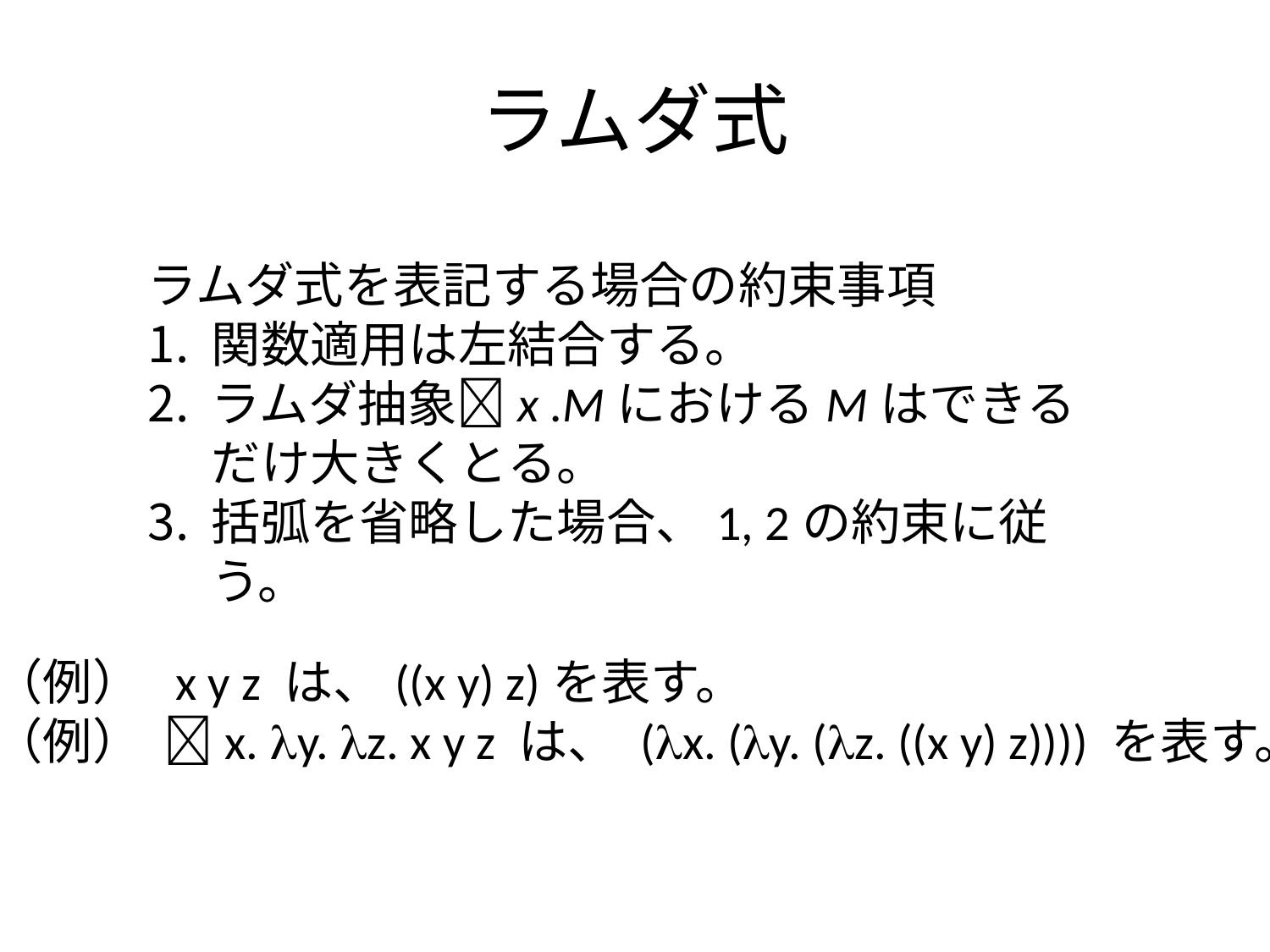

ラムダ式
ラムダ式を表記する場合の約束事項
関数適用は左結合する。
ラムダ抽象λx .MにおけるMはできるだけ大きくとる。
括弧を省略した場合、1, 2の約束に従う。
（例）  x y z は、((x y) z)を表す。
（例）  λx. λy. λz. x y z は、 (λx. (λy. (λz. ((x y) z)))) を表す。